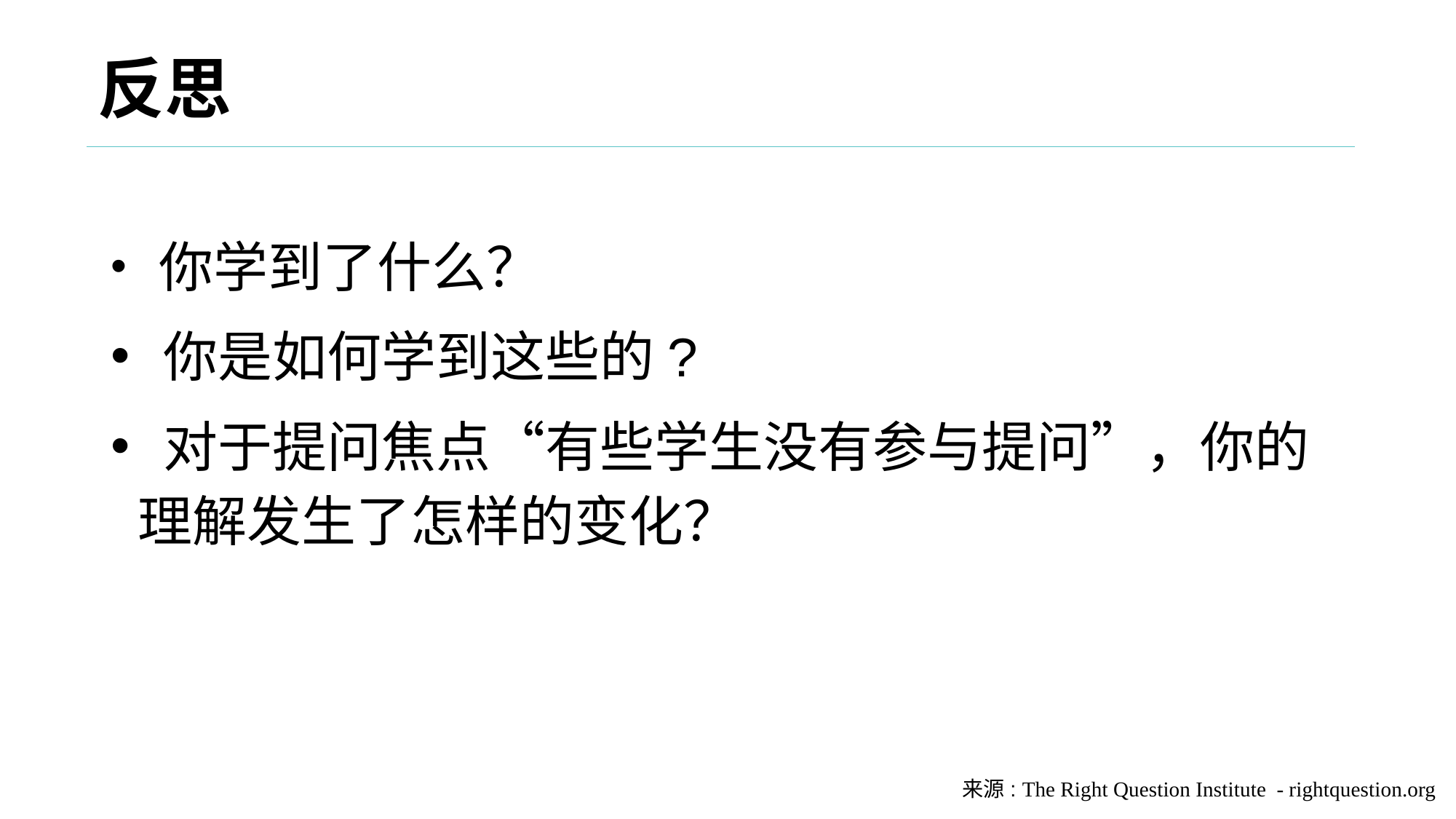

# 反思
 你学到了什么？
 你是如何学到这些的?
 对于提问焦点“有些学生没有参与提问”，你的理解发生了怎样的变化？